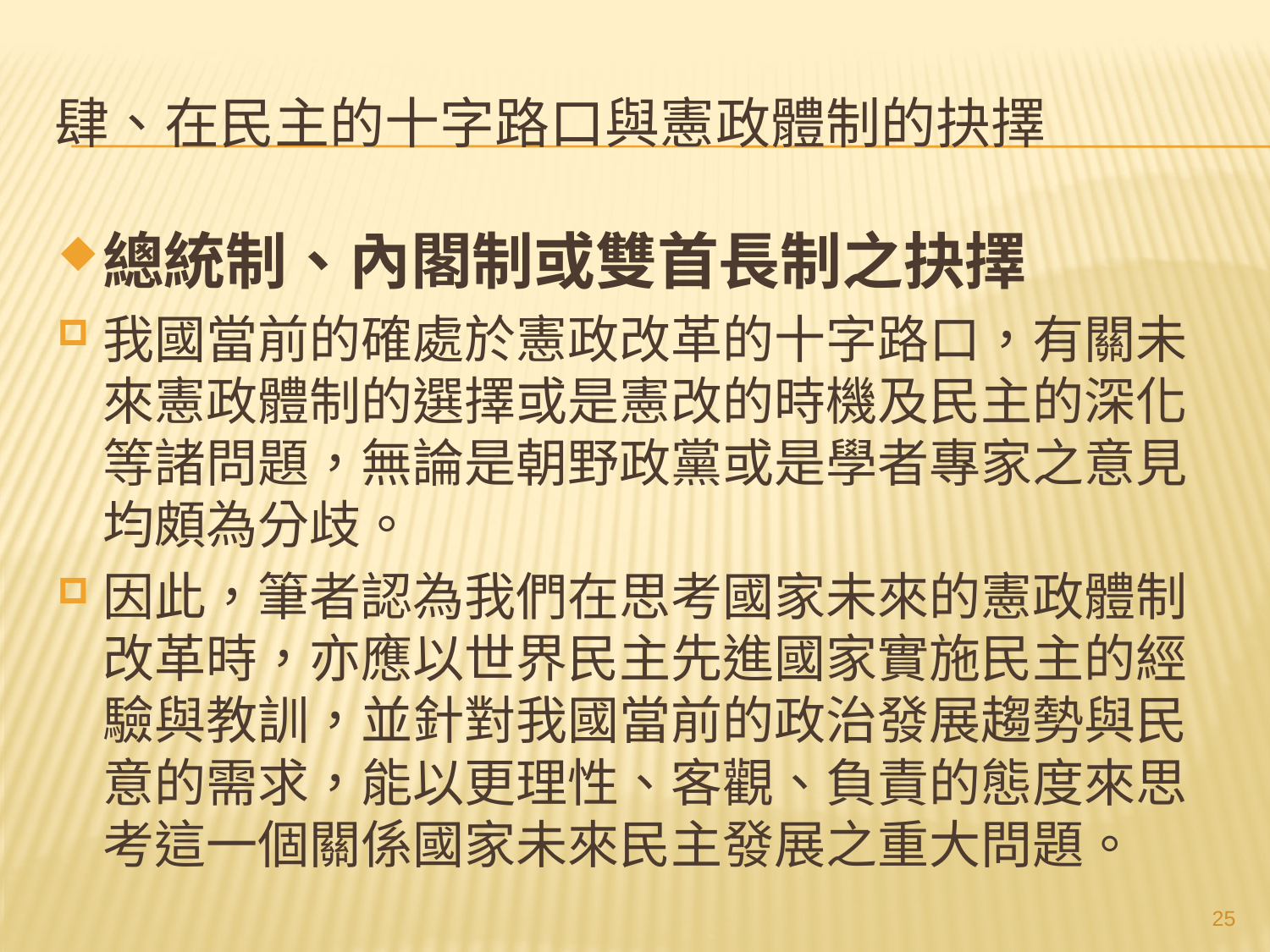

# 肆、在民主的十字路口與憲政體制的抉擇
總統制、內閣制或雙首長制之抉擇
我國當前的確處於憲政改革的十字路口，有關未來憲政體制的選擇或是憲改的時機及民主的深化等諸問題，無論是朝野政黨或是學者專家之意見均頗為分歧。
因此，筆者認為我們在思考國家未來的憲政體制改革時，亦應以世界民主先進國家實施民主的經驗與教訓，並針對我國當前的政治發展趨勢與民意的需求，能以更理性、客觀、負責的態度來思考這一個關係國家未來民主發展之重大問題。
25